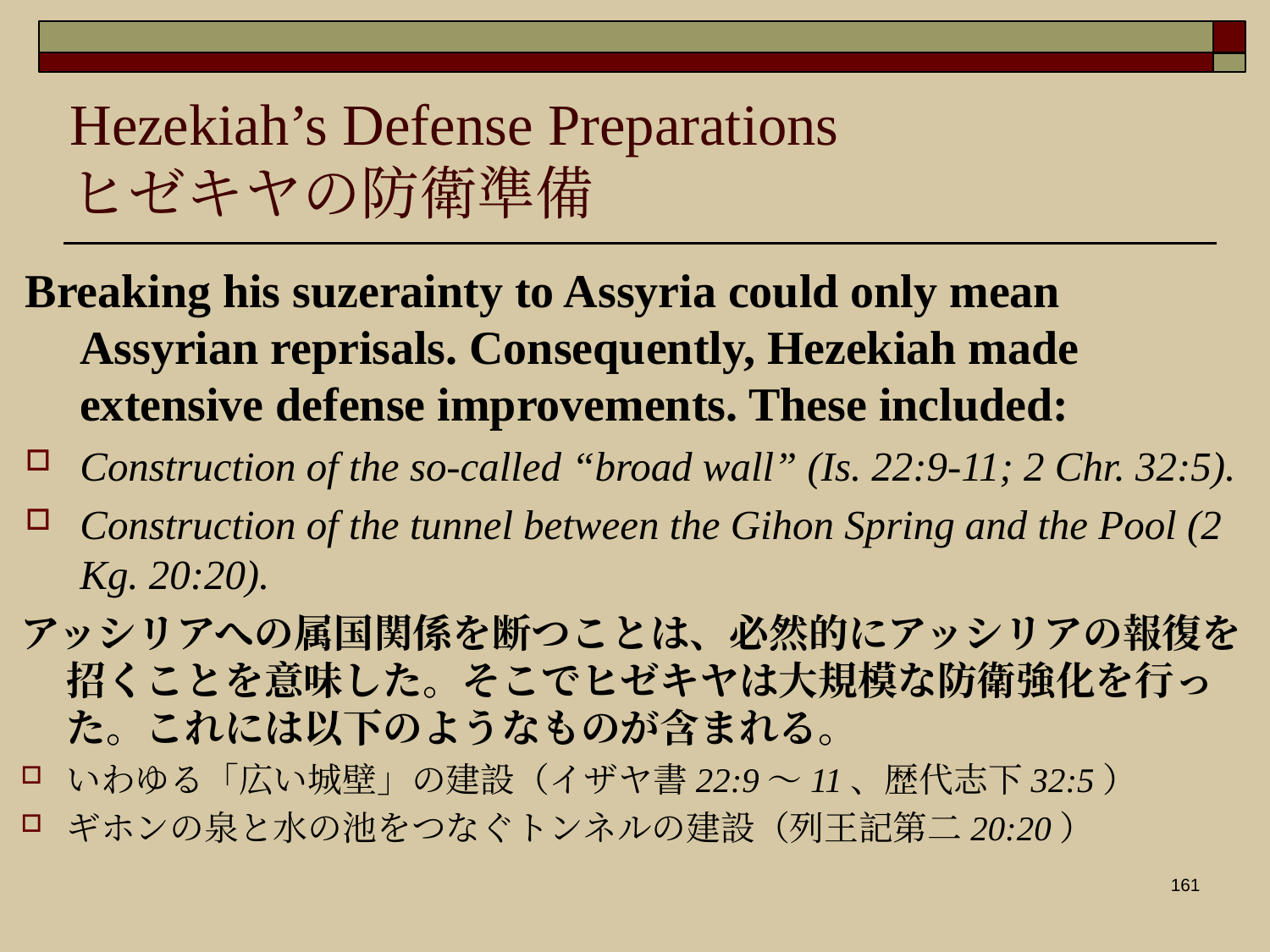

Hezekiah’s Defense Preparations
ヒゼキヤの防衛準備
Breaking his suzerainty to Assyria could only mean Assyrian reprisals. Consequently, Hezekiah made extensive defense improvements. These included:
Construction of the so-called “broad wall” (Is. 22:9-11; 2 Chr. 32:5).
Construction of the tunnel between the Gihon Spring and the Pool (2 Kg. 20:20).
アッシリアへの属国関係を断つことは、必然的にアッシリアの報復を招くことを意味した。そこでヒゼキヤは大規模な防衛強化を行った。これには以下のようなものが含まれる。
いわゆる「広い城壁」の建設（イザヤ書22:9〜11、歴代志下32:5）
ギホンの泉と水の池をつなぐトンネルの建設（列王記第二20:20）
161